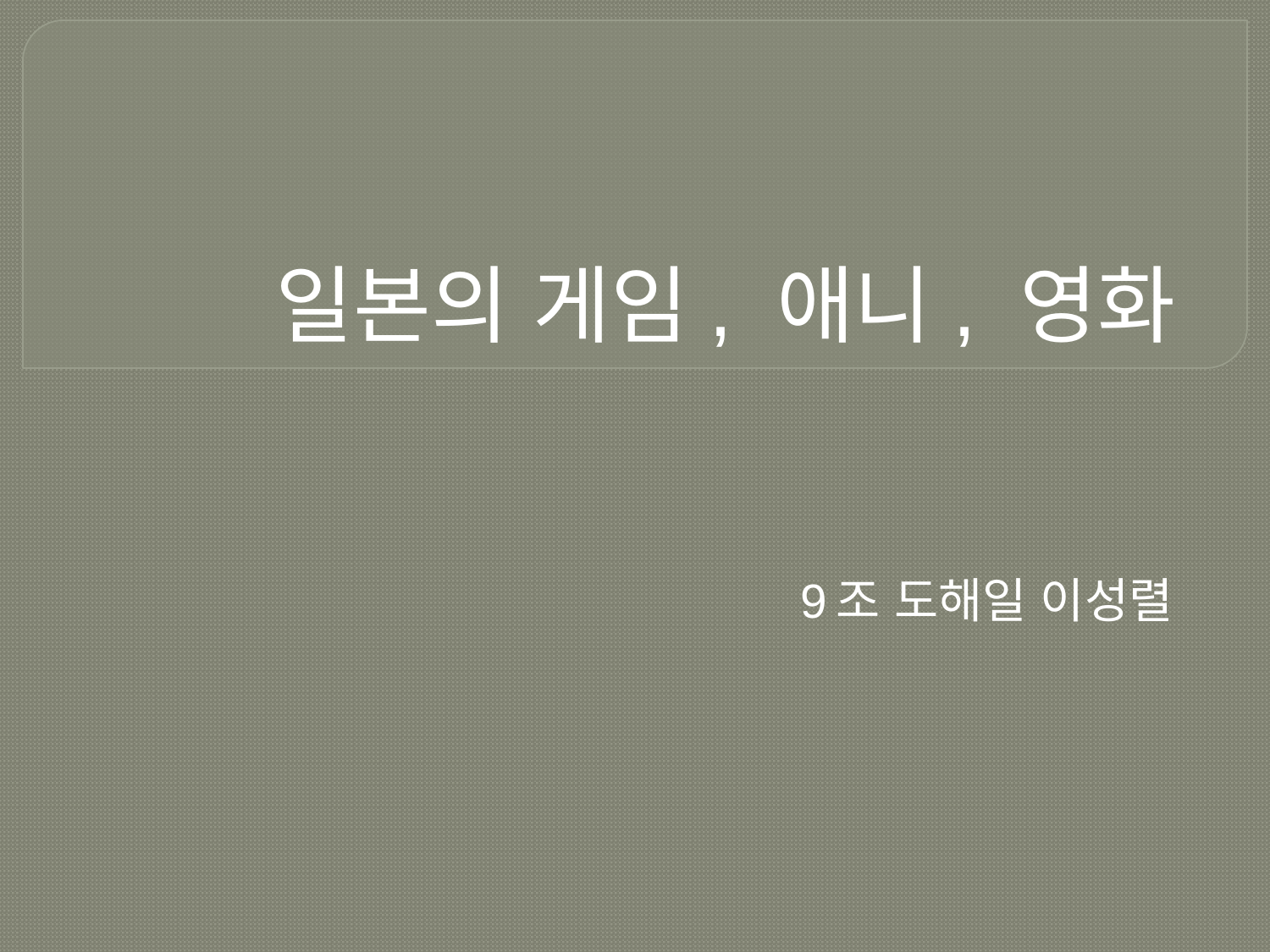

# 일본의 게임, 애니, 영화

  9조 도해일 이성렬